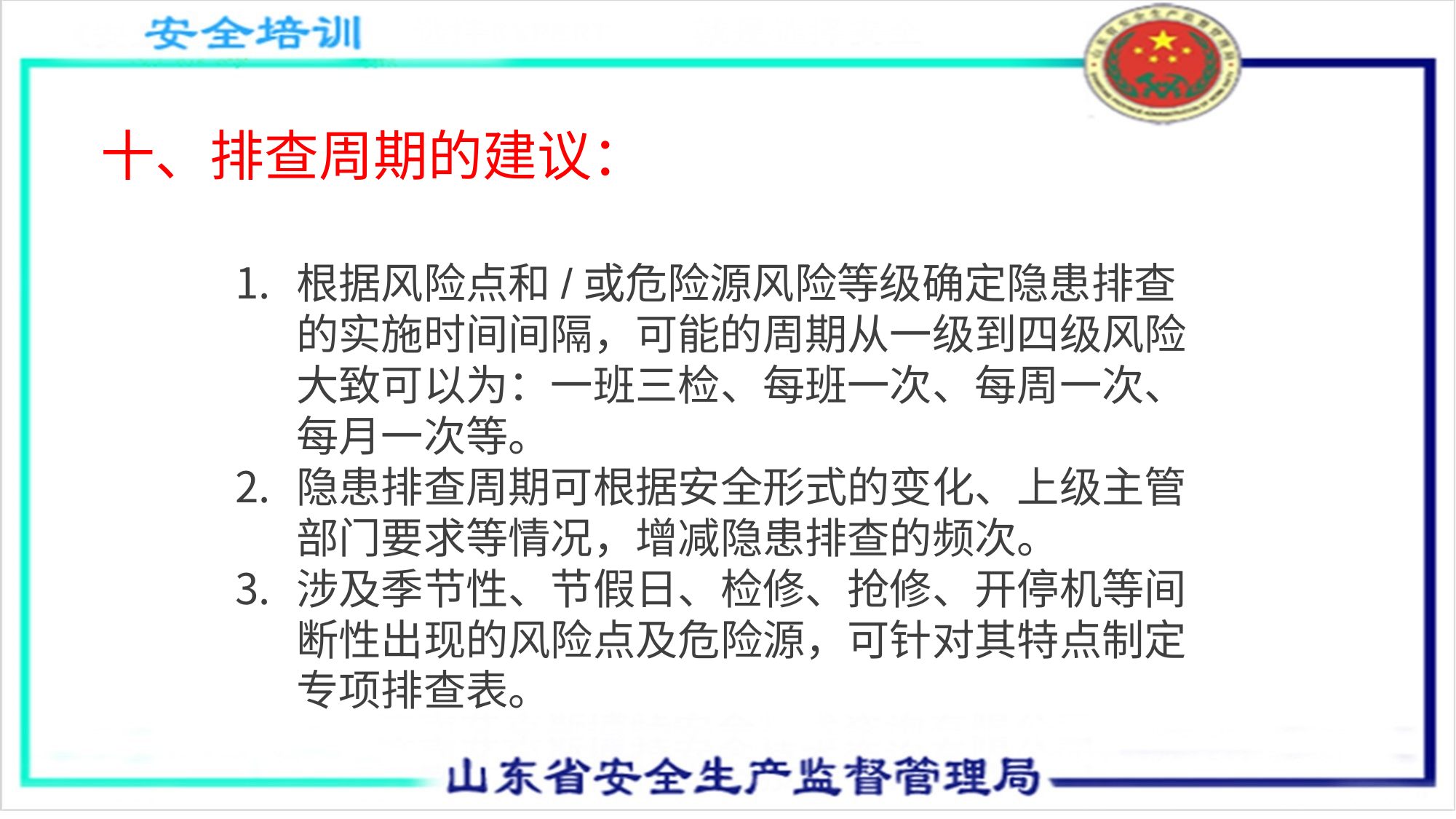

# 十、排查周期的建议：
根据风险点和/或危险源风险等级确定隐患排查的实施时间间隔，可能的周期从一级到四级风险大致可以为：一班三检、每班一次、每周一次、每月一次等。
隐患排查周期可根据安全形式的变化、上级主管部门要求等情况，增减隐患排查的频次。
涉及季节性、节假日、检修、抢修、开停机等间断性出现的风险点及危险源，可针对其特点制定专项排查表。